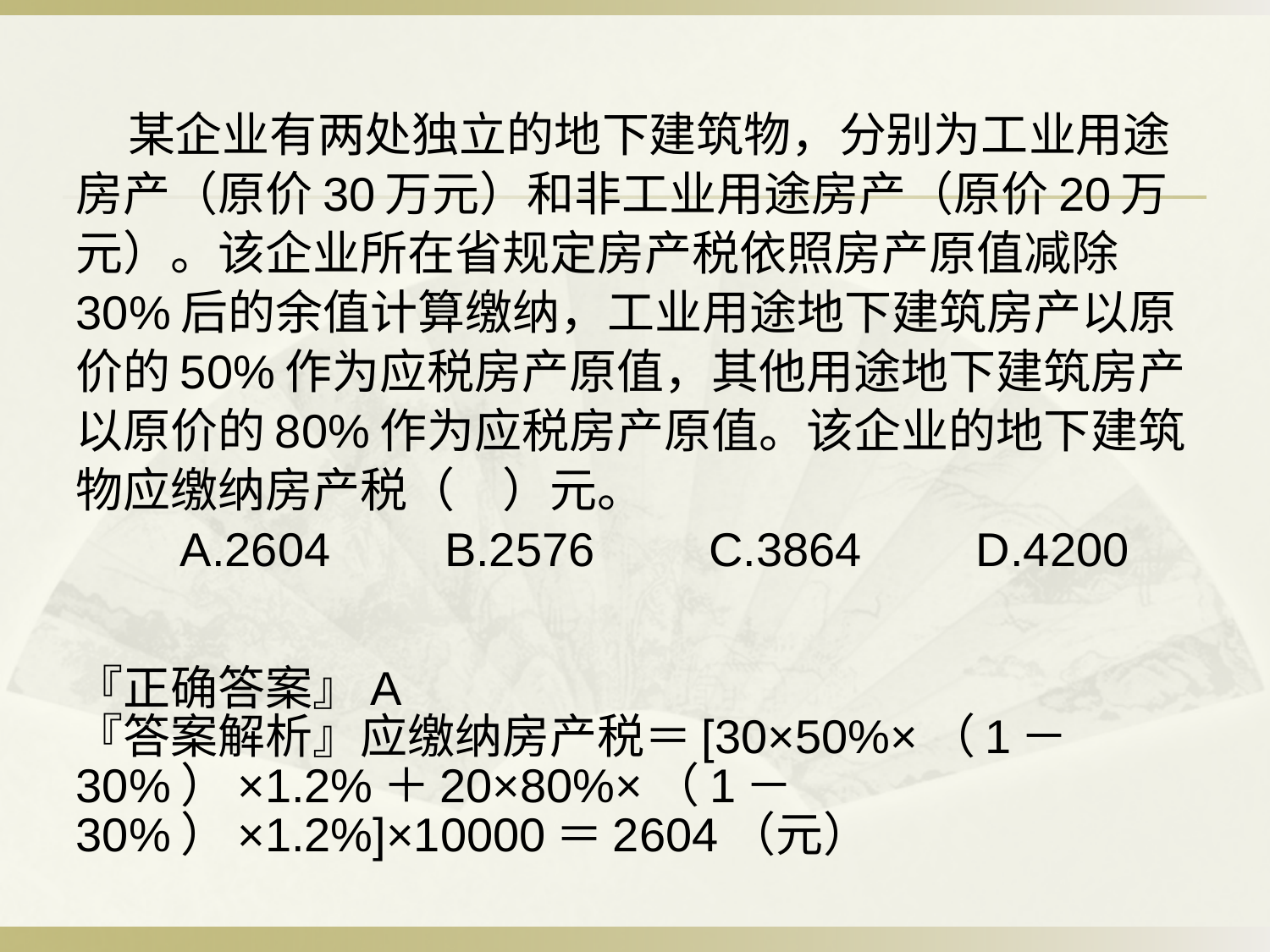

某企业有两处独立的地下建筑物，分别为工业用途房产（原价30万元）和非工业用途房产（原价20万元）。该企业所在省规定房产税依照房产原值减除30%后的余值计算缴纳，工业用途地下建筑房产以原价的50%作为应税房产原值，其他用途地下建筑房产以原价的80%作为应税房产原值。该企业的地下建筑物应缴纳房产税（　）元。
　　A.2604　　B.2576　　C.3864　　D.4200

『正确答案』A
『答案解析』应缴纳房产税＝[30×50%×（1－30%）×1.2%＋20×80%×（1－30%）×1.2%]×10000＝2604（元）